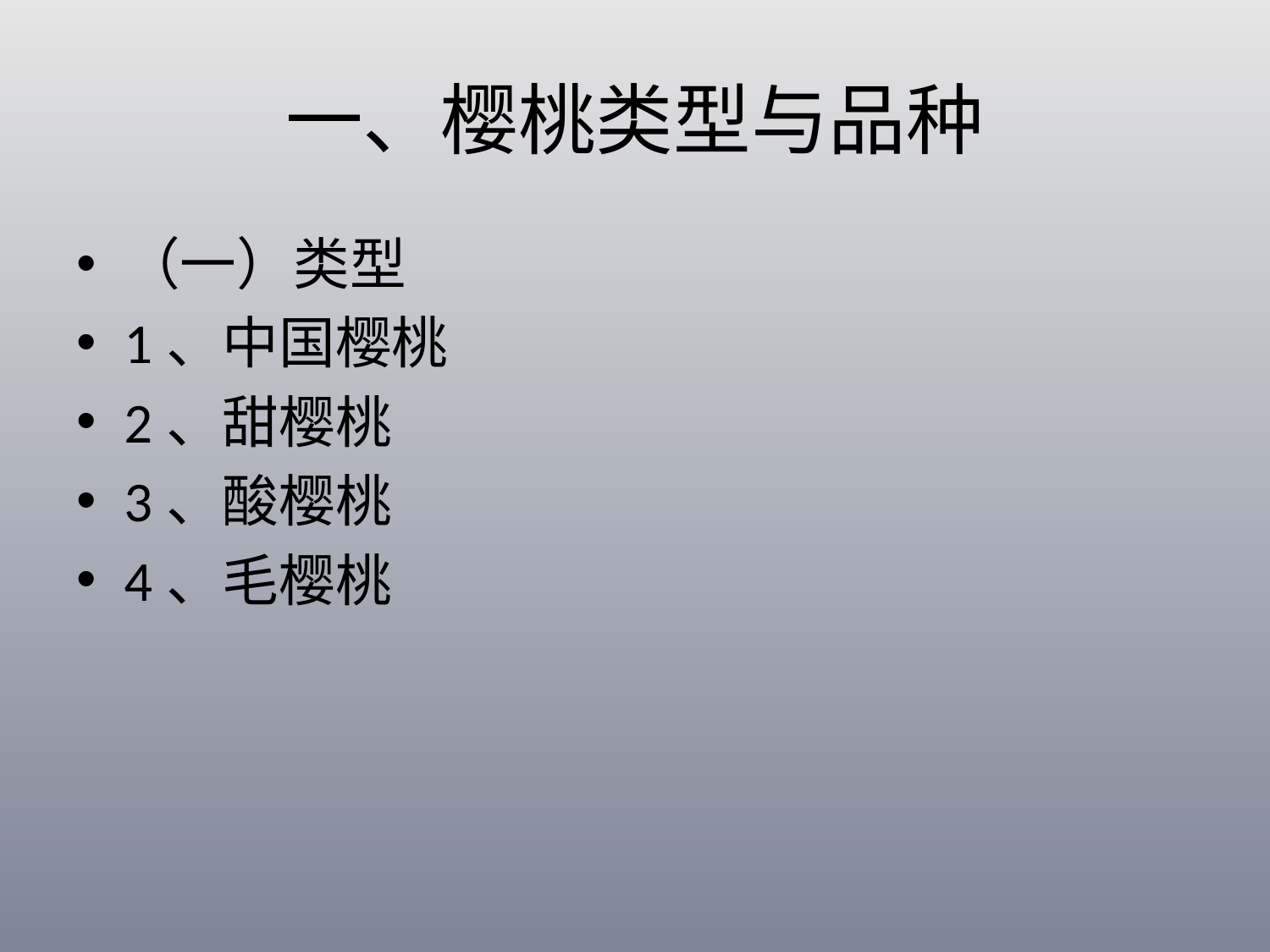

# 一、樱桃类型与品种
（一）类型
1、中国樱桃
2、甜樱桃
3、酸樱桃
4、毛樱桃